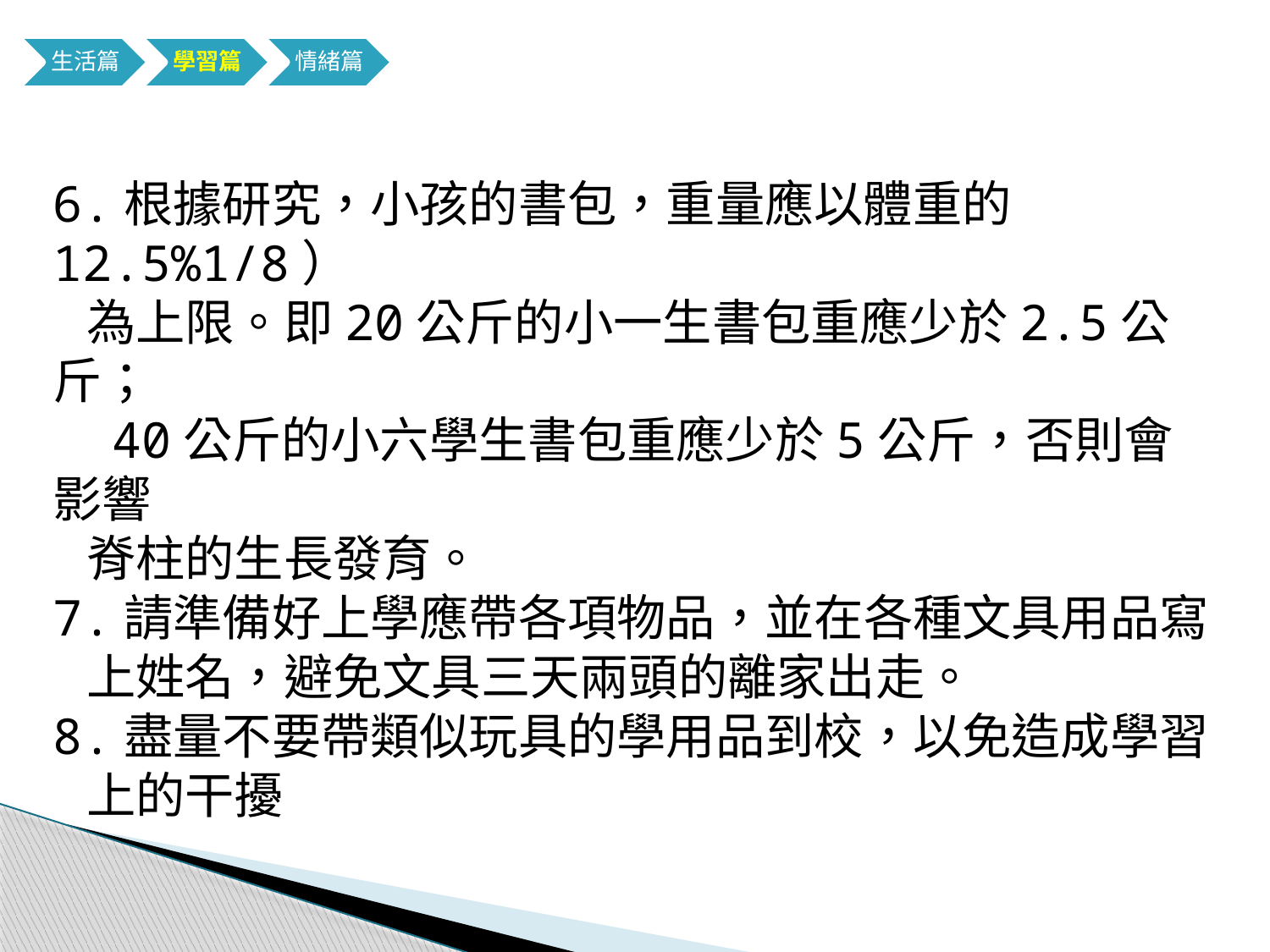

生活篇
學習篇
情緒篇
6.根據研究，小孩的書包，重量應以體重的12.5%1/8）
  為上限。即20公斤的小一生書包重應少於2.5公斤；
  40公斤的小六學生書包重應少於5公斤，否則會影響
  脊柱的生長發育。
7.請準備好上學應帶各項物品，並在各種文具用品寫
  上姓名，避免文具三天兩頭的離家出走。
8.盡量不要帶類似玩具的學用品到校，以免造成學習
  上的干擾